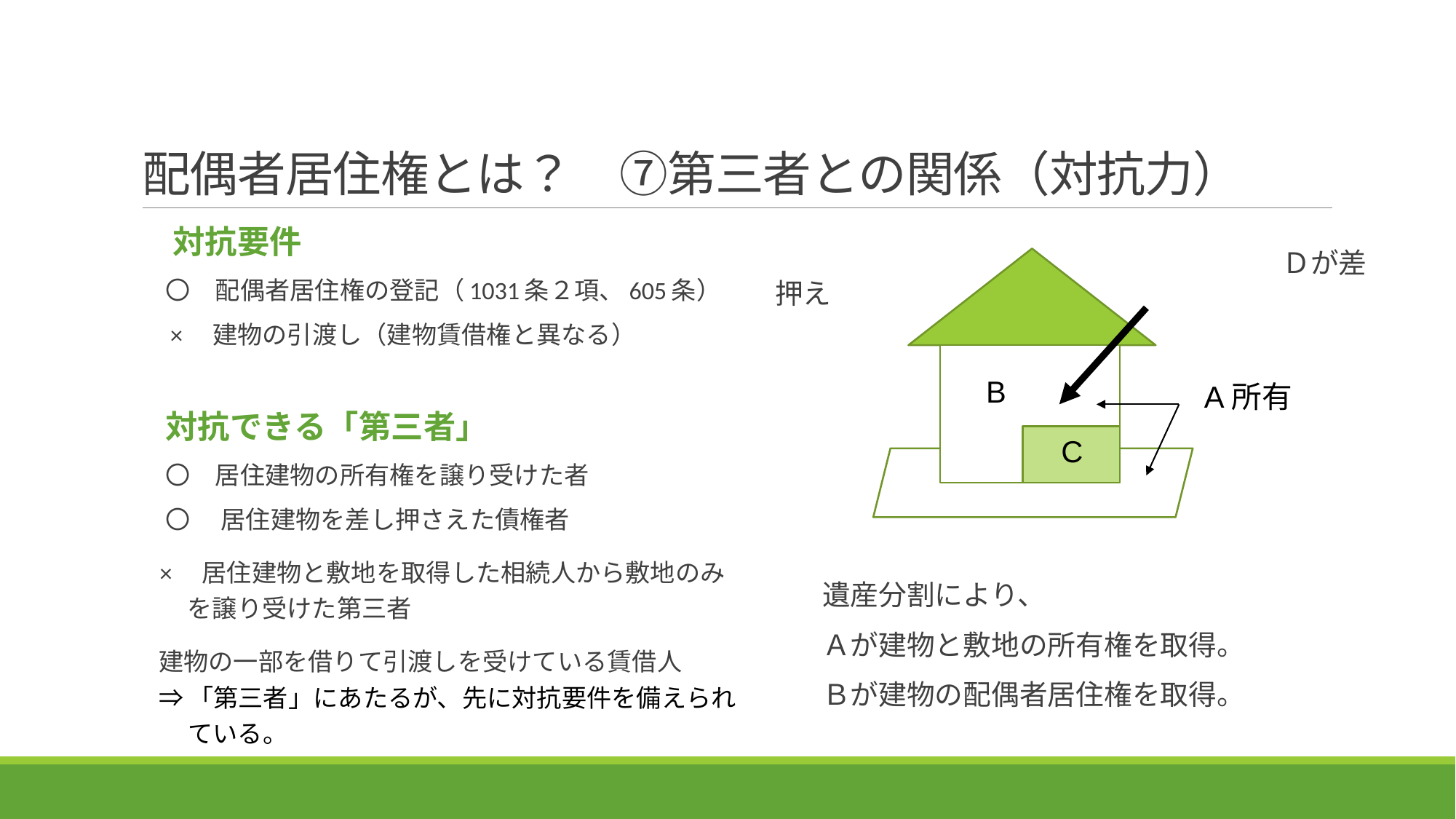

# 配偶者居住権とは？　⑦第三者との関係（対抗力）
　　　　　　　　　　　　　　　　　　Ｄが差押え

  　遺産分割により、
  　Ａが建物と敷地の所有権を取得。
  　Ｂが建物の配偶者居住権を取得。

　対抗要件
　〇　配偶者居住権の登記（1031条２項、605条）
　×　建物の引渡し（建物賃借権と異なる）

　対抗できる「第三者」
　〇　居住建物の所有権を譲り受けた者
　〇　 居住建物を差し押さえた債権者
×　居住建物と敷地を取得した相続人から敷地のみを譲り受けた第三者
建物の一部を借りて引渡しを受けている賃借人
⇒「第三者」にあたるが、先に対抗要件を備えられている。

B
A所有

C